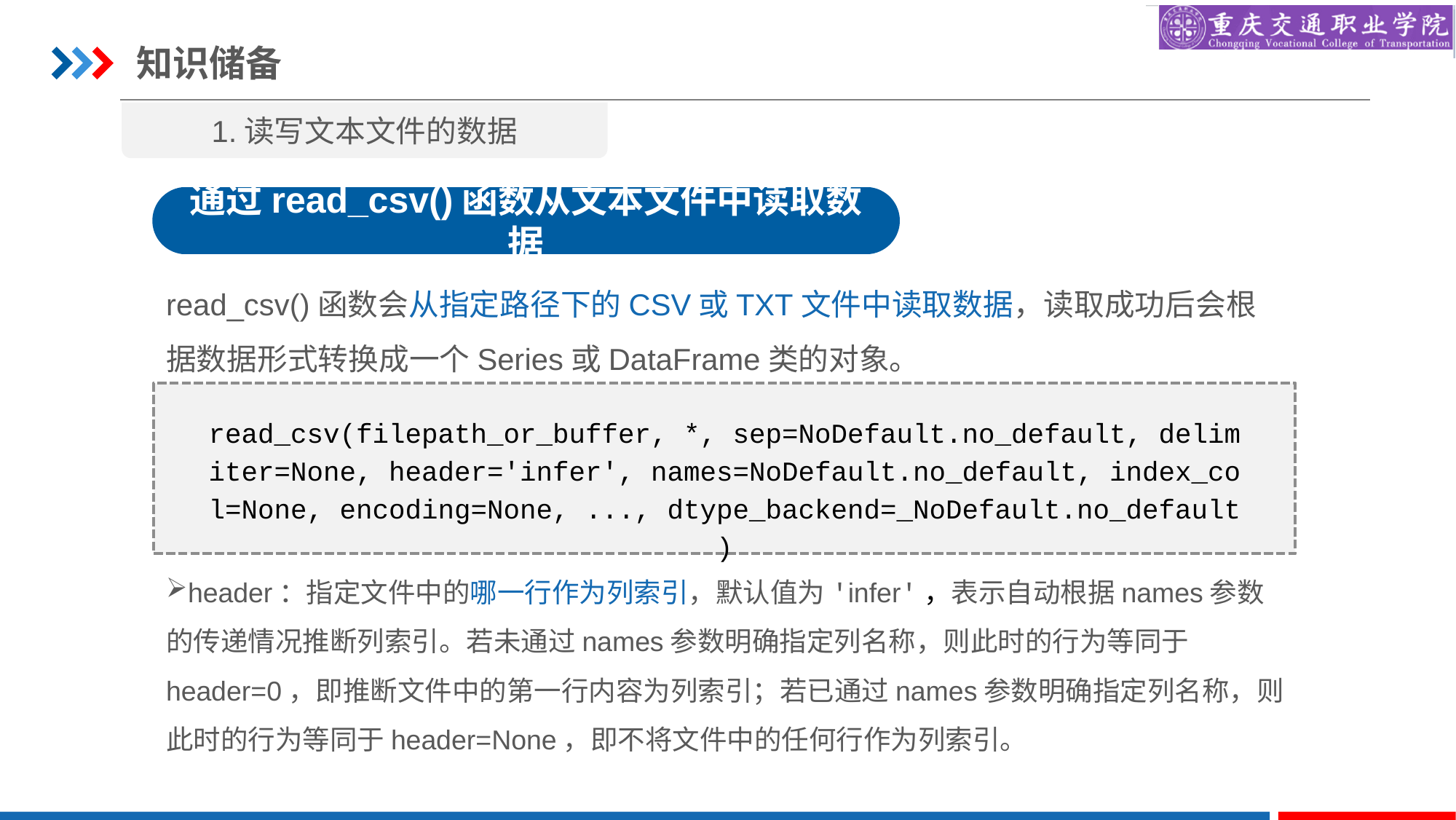

知识储备

1.读写文本文件的数据
通过read_csv()函数从文本文件中读取数据
read_csv()函数会从指定路径下的CSV或TXT文件中读取数据，读取成功后会根据数据形式转换成一个Series或DataFrame类的对象。

read_csv(filepath_or_buffer, *, sep=NoDefault.no_default, delimiter=None, header='infer', names=NoDefault.no_default, index_col=None, encoding=None, ..., dtype_backend=_NoDefault.no_default)
header：指定文件中的哪一行作为列索引，默认值为'infer'，表示自动根据names参数的传递情况推断列索引。若未通过names参数明确指定列名称，则此时的行为等同于header=0，即推断文件中的第一行内容为列索引；若已通过names参数明确指定列名称，则此时的行为等同于header=None，即不将文件中的任何行作为列索引。